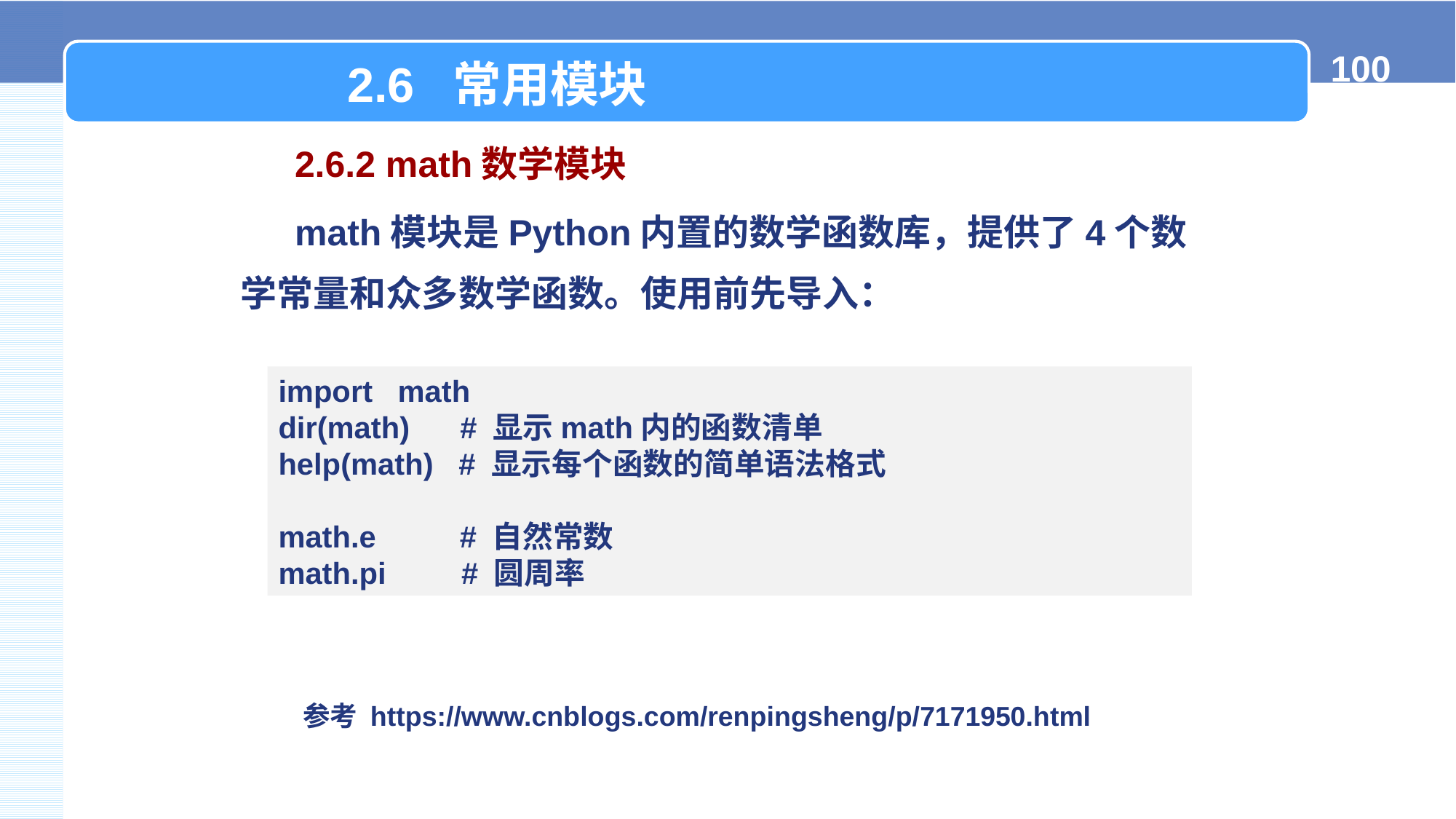

2.6  常用模块
2.6.2 math数学模块
math模块是Python内置的数学函数库，提供了4个数学常量和众多数学函数。使用前先导入：

import   math
dir(math)      # 显示math内的函数清单
help(math)   # 显示每个函数的简单语法格式

math.e          # 自然常数
math.pi         # 圆周率
参考 https://www.cnblogs.com/renpingsheng/p/7171950.html